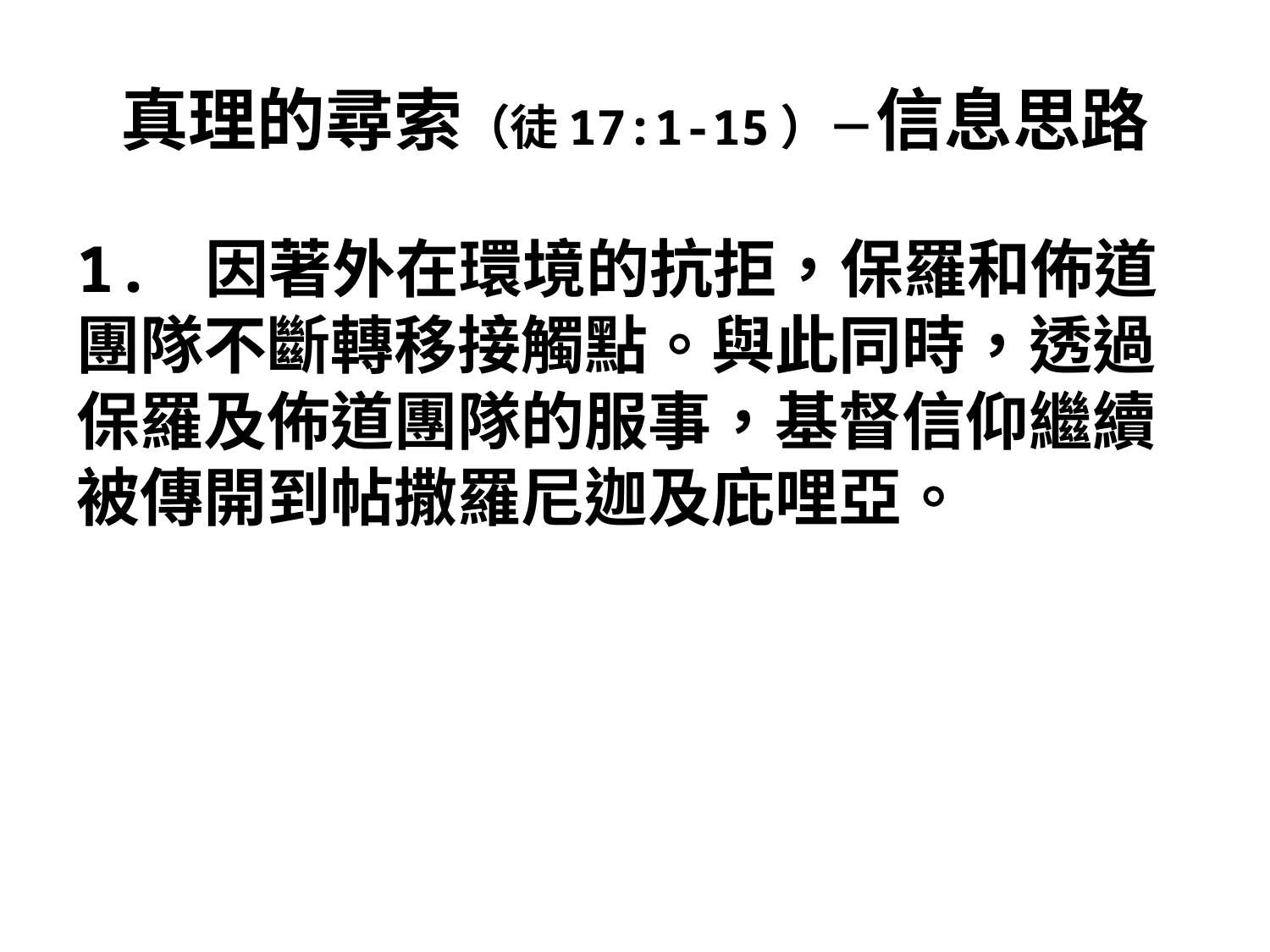

# 真理的尋索（徒17:1-15）－信息思路
1. 因著外在環境的抗拒，保羅和佈道團隊不斷轉移接觸點。與此同時，透過保羅及佈道團隊的服事，基督信仰繼續被傳開到帖撒羅尼迦及庇哩亞。